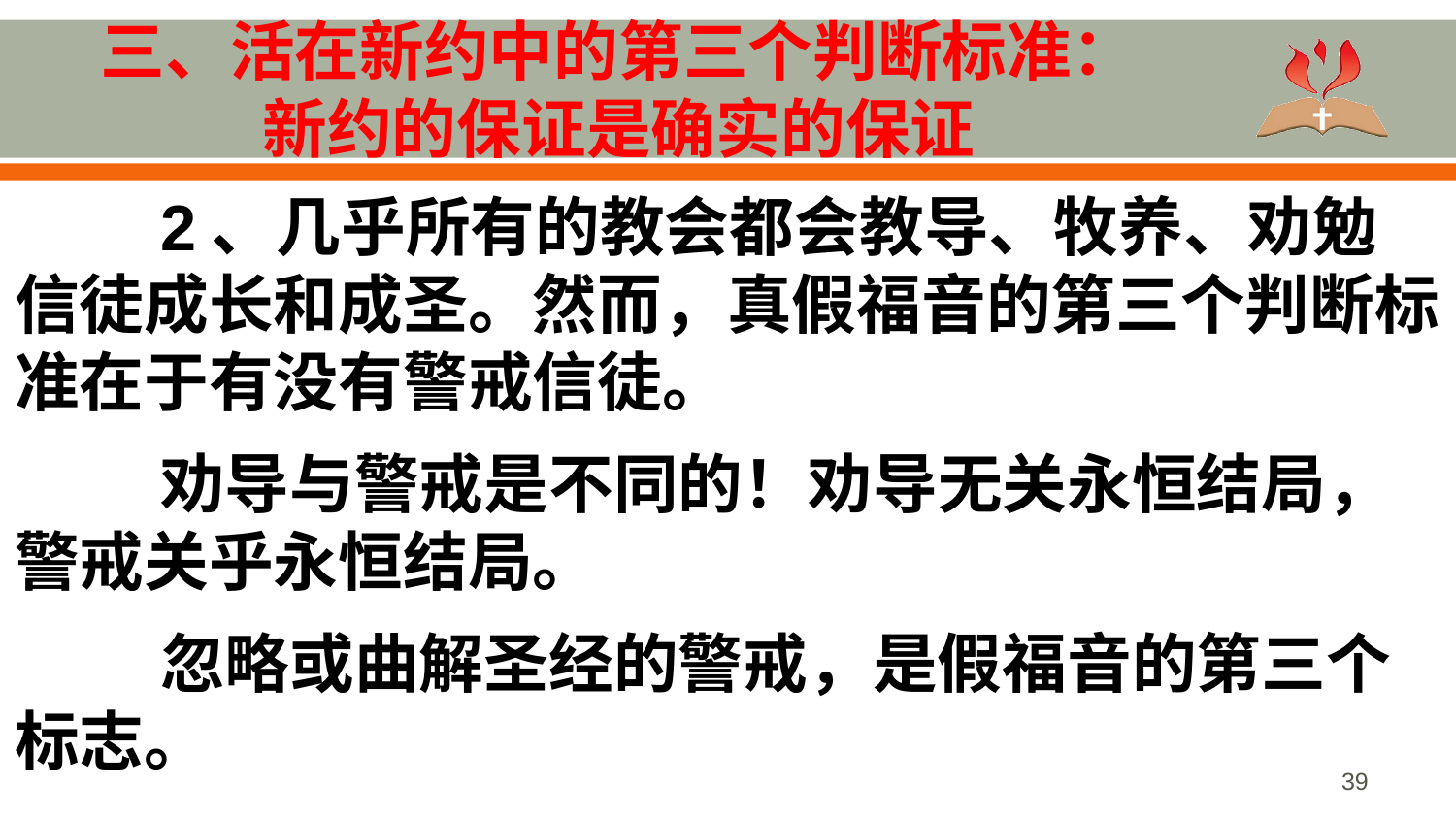

# 三、活在新约中的第三个判断标准： 新约的保证是确实的保证
	2、几乎所有的教会都会教导、牧养、劝勉信徒成长和成圣。然而，真假福音的第三个判断标准在于有没有警戒信徒。
	劝导与警戒是不同的！劝导无关永恒结局，警戒关乎永恒结局。
	忽略或曲解圣经的警戒，是假福音的第三个标志。

39